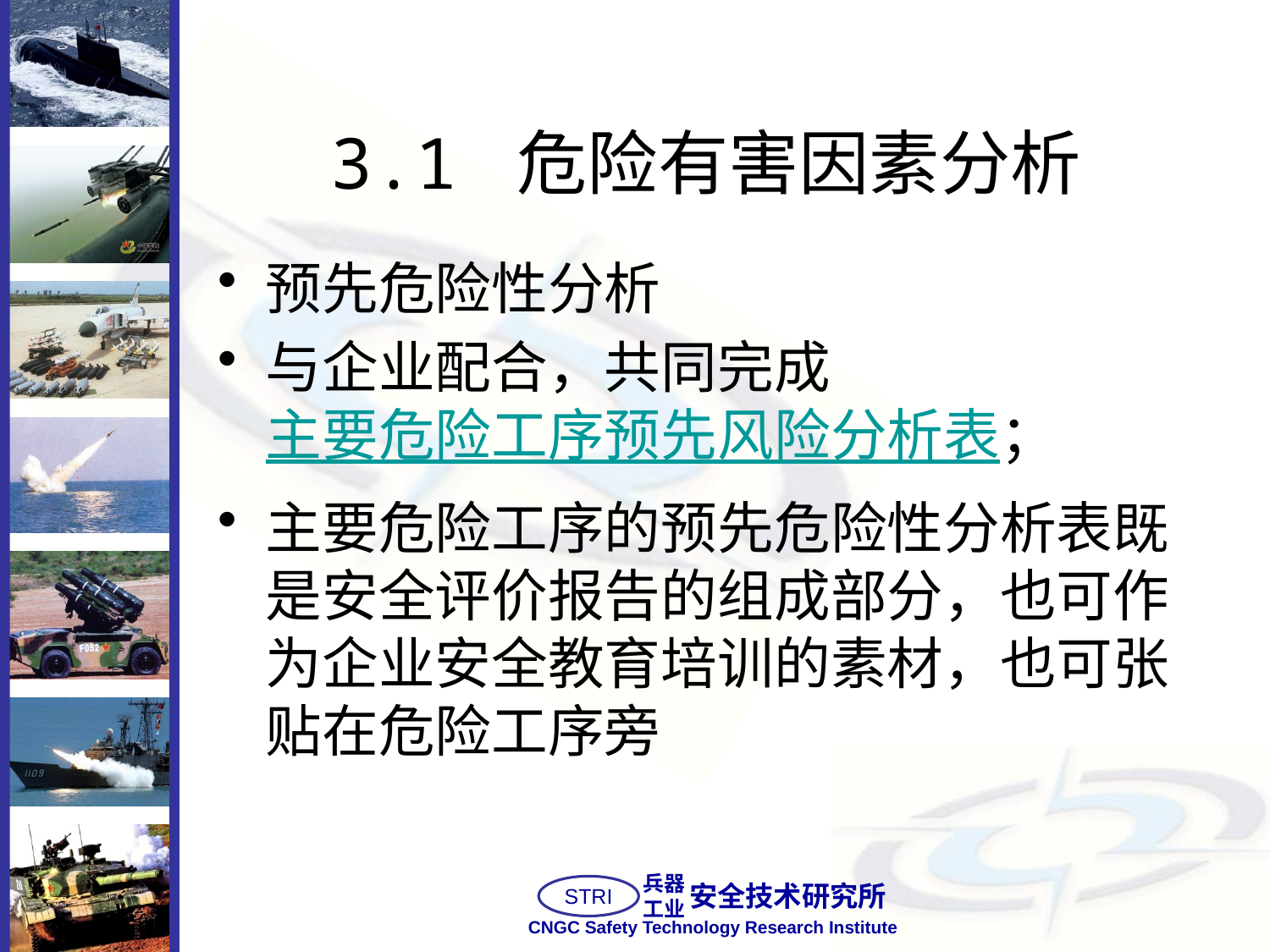

# 3.1 危险有害因素分析
预先危险性分析
与企业配合，共同完成主要危险工序预先风险分析表；
主要危险工序的预先危险性分析表既是安全评价报告的组成部分，也可作为企业安全教育培训的素材，也可张贴在危险工序旁